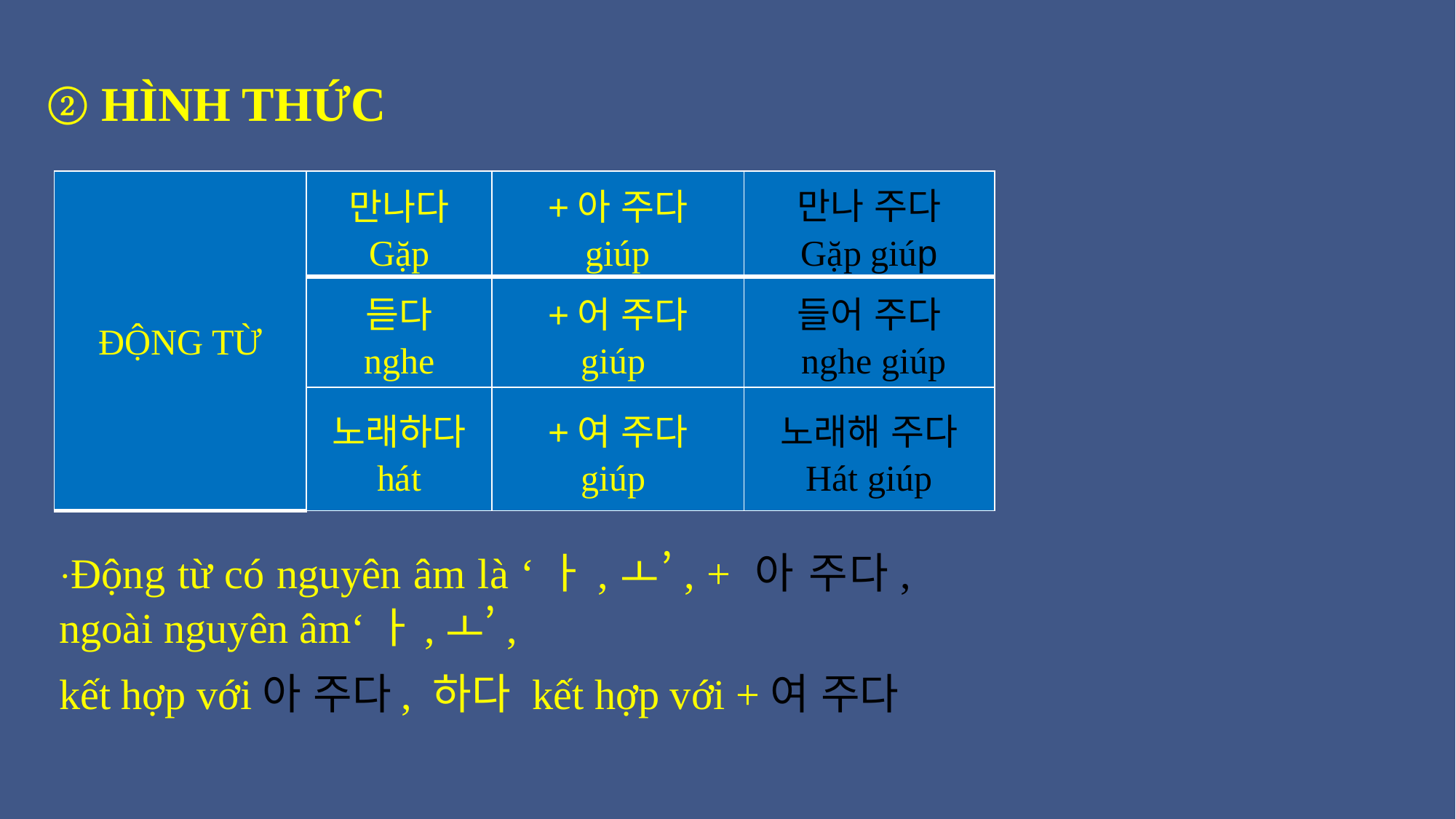

② HÌNH THỨC
| ĐỘNG TỪ | 만나다 Gặp | +아 주다 giúp | 만나 주다 Gặp giúp |
| --- | --- | --- | --- |
|  | 듣다 nghe | +어 주다 giúp | 들어 주다 nghe giúp |
|  | 노래하다 hát | +여 주다 giúp | 노래해 주다 Hát giúp |
·Động từ có nguyên âm là ‘ㅏ,ㅗ’, + 아 주다, ngoài nguyên âm‘ㅏ,ㅗ’,
kết hợp với아 주다, 하다 kết hợp với +여 주다